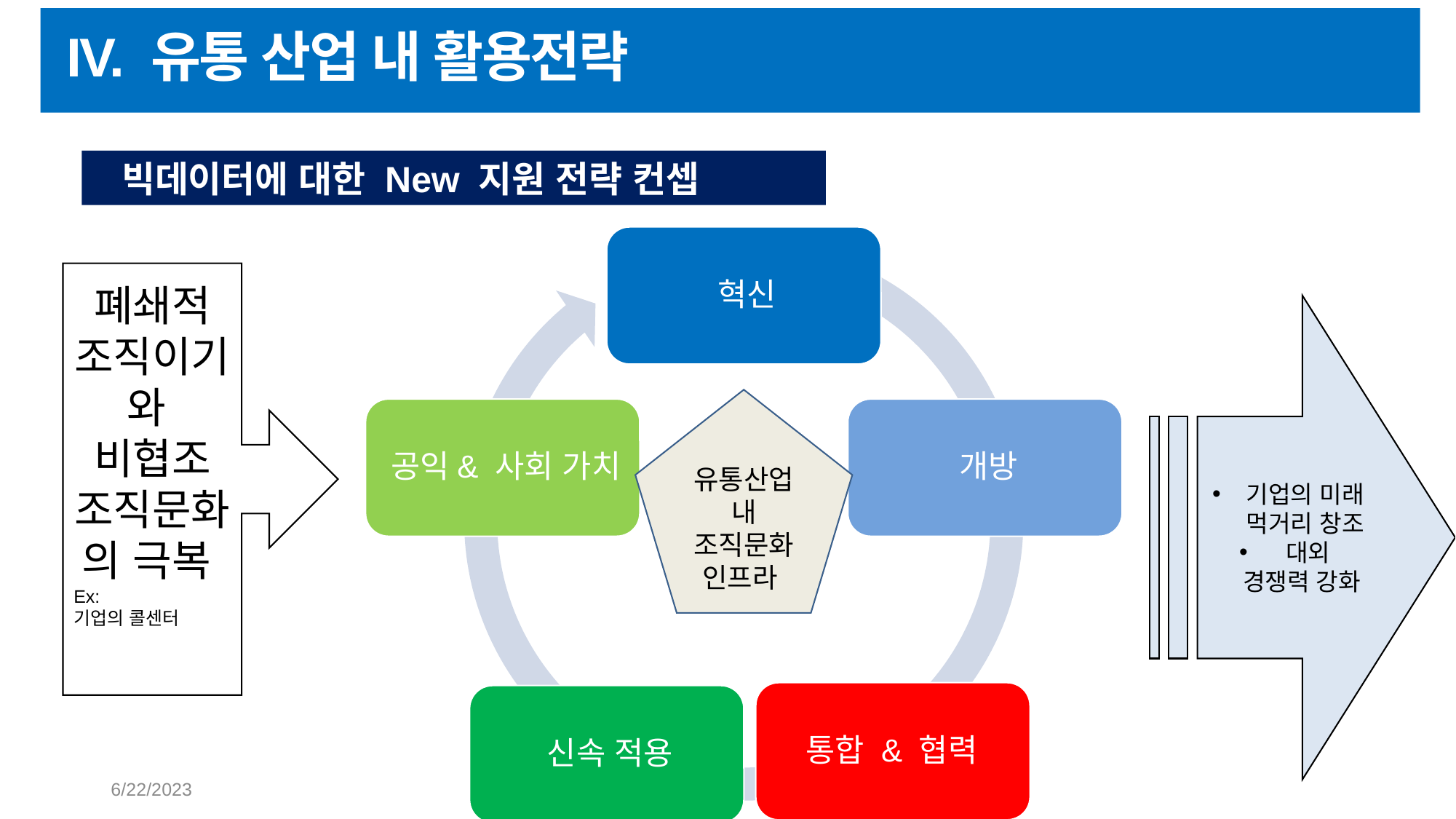

IV. 유통 산업 내 활용전략
  빅데이터에 대한 New 지원 전략 컨셉
혁신
개방
통합 & 협력
신속 적용
공익& 사회 가치
폐쇄적
조직이기와
비협조
조직문화의 극복
Ex:
기업의 콜센터

기업의 미래 먹거리 창조
 대외  경쟁력 강화
유통산업내 조직문화 인프라
6/22/2023